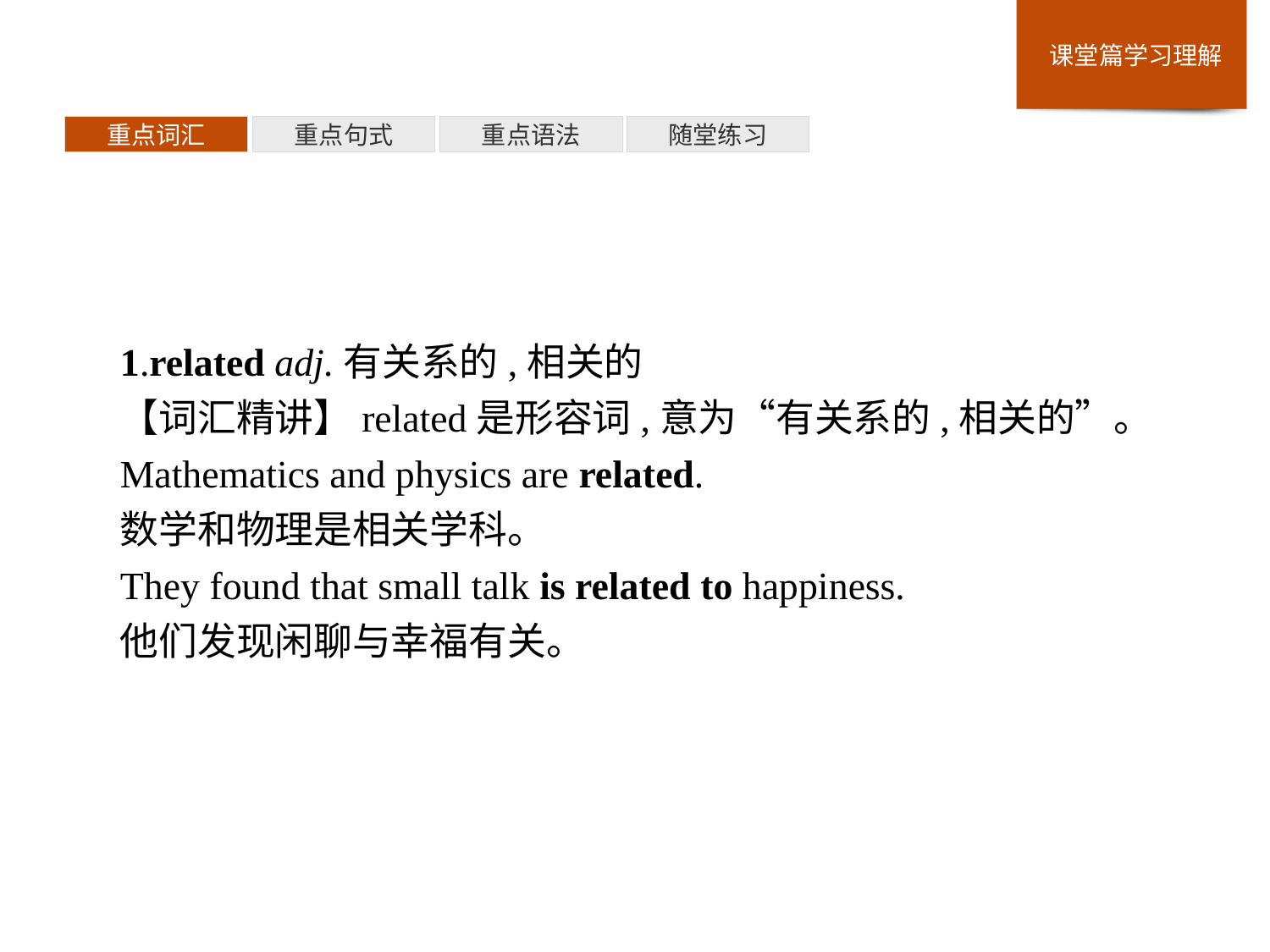

重点词汇
重点句式
重点语法
随堂练习
1.related adj.有关系的,相关的
【词汇精讲】related是形容词,意为“有关系的,相关的”。
Mathematics and physics are related.
数学和物理是相关学科。
They found that small talk is related to happiness.
他们发现闲聊与幸福有关。